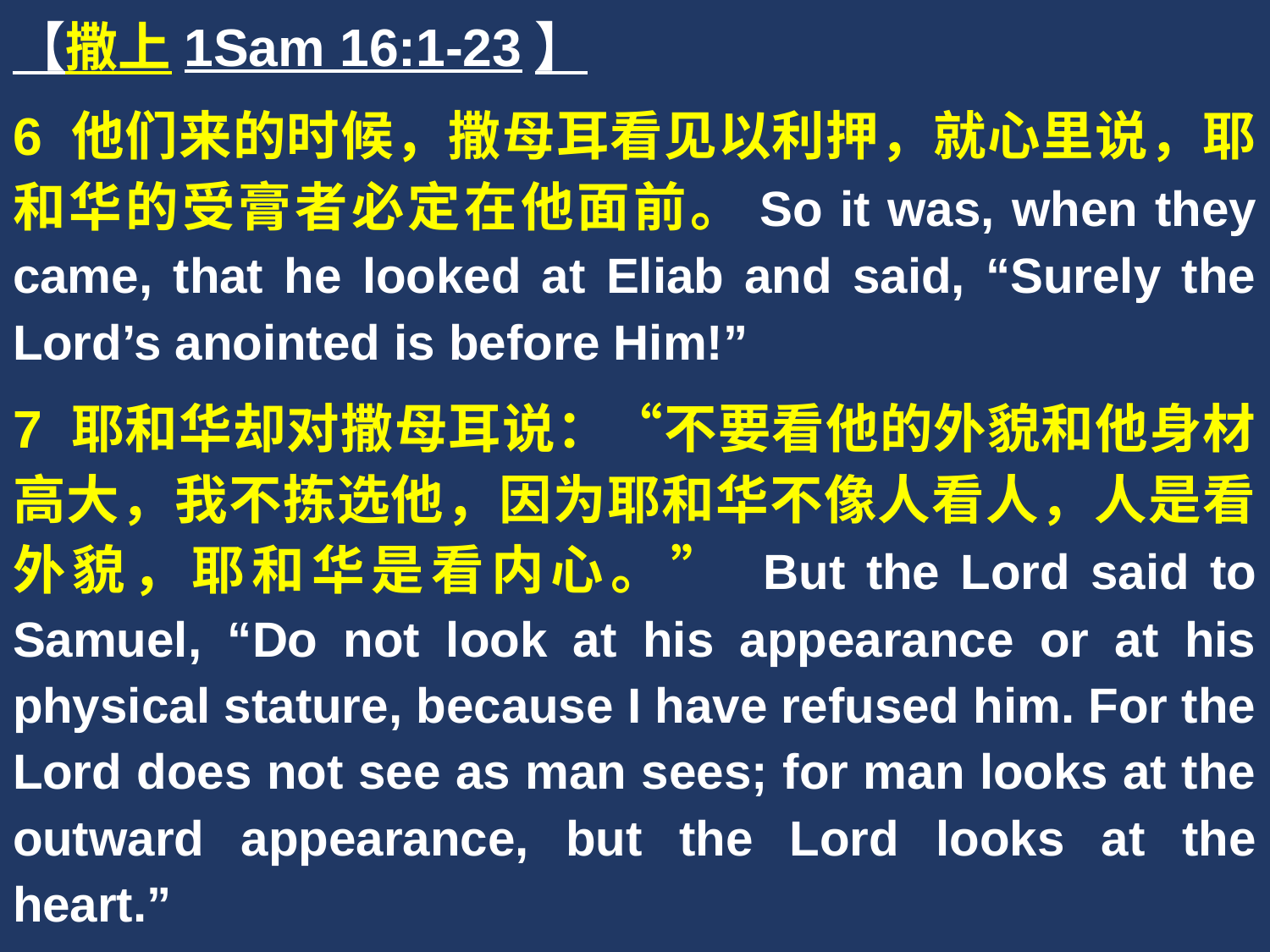

【撒上1Sam 16:1-23】
6 他们来的时候，撒母耳看见以利押，就心里说，耶和华的受膏者必定在他面前。So it was, when they came, that he looked at Eliab and said, “Surely the Lord’s anointed is before Him!”
7 耶和华却对撒母耳说：“不要看他的外貌和他身材高大，我不拣选他，因为耶和华不像人看人，人是看外貌，耶和华是看内心。” But the Lord said to Samuel, “Do not look at his appearance or at his physical stature, because I have refused him. For the Lord does not see as man sees; for man looks at the outward appearance, but the Lord looks at the heart.”